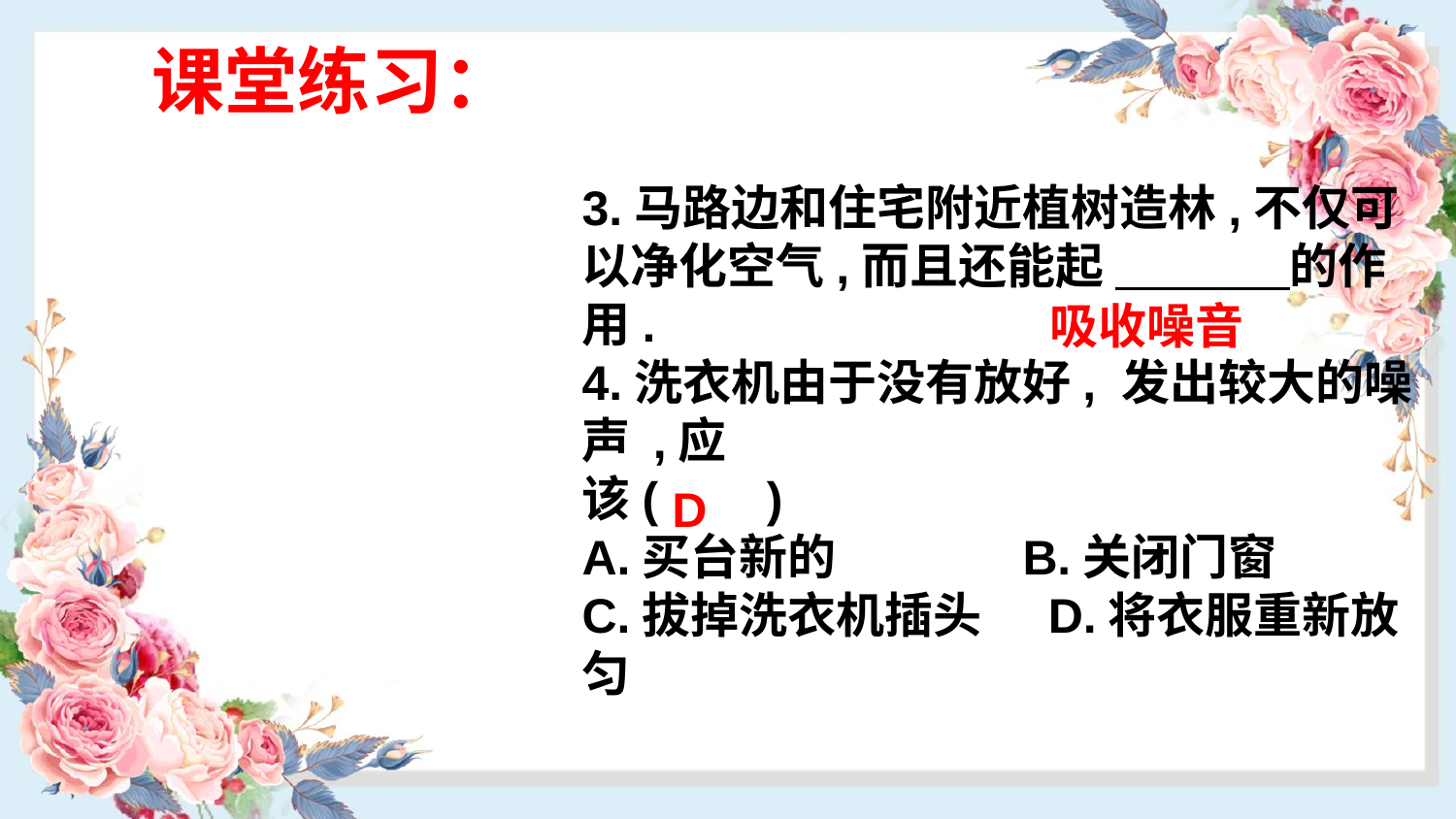

课堂练习：
# 3.马路边和住宅附近植树造林,不仅可以净化空气,而且还能起                 的作用. 4.洗衣机由于没有放好, 发出较大的噪声 ,应 该(        ) A.买台新的                B.关闭门窗 C.拔掉洗衣机插头     D.将衣服重新放匀
吸收噪音
D